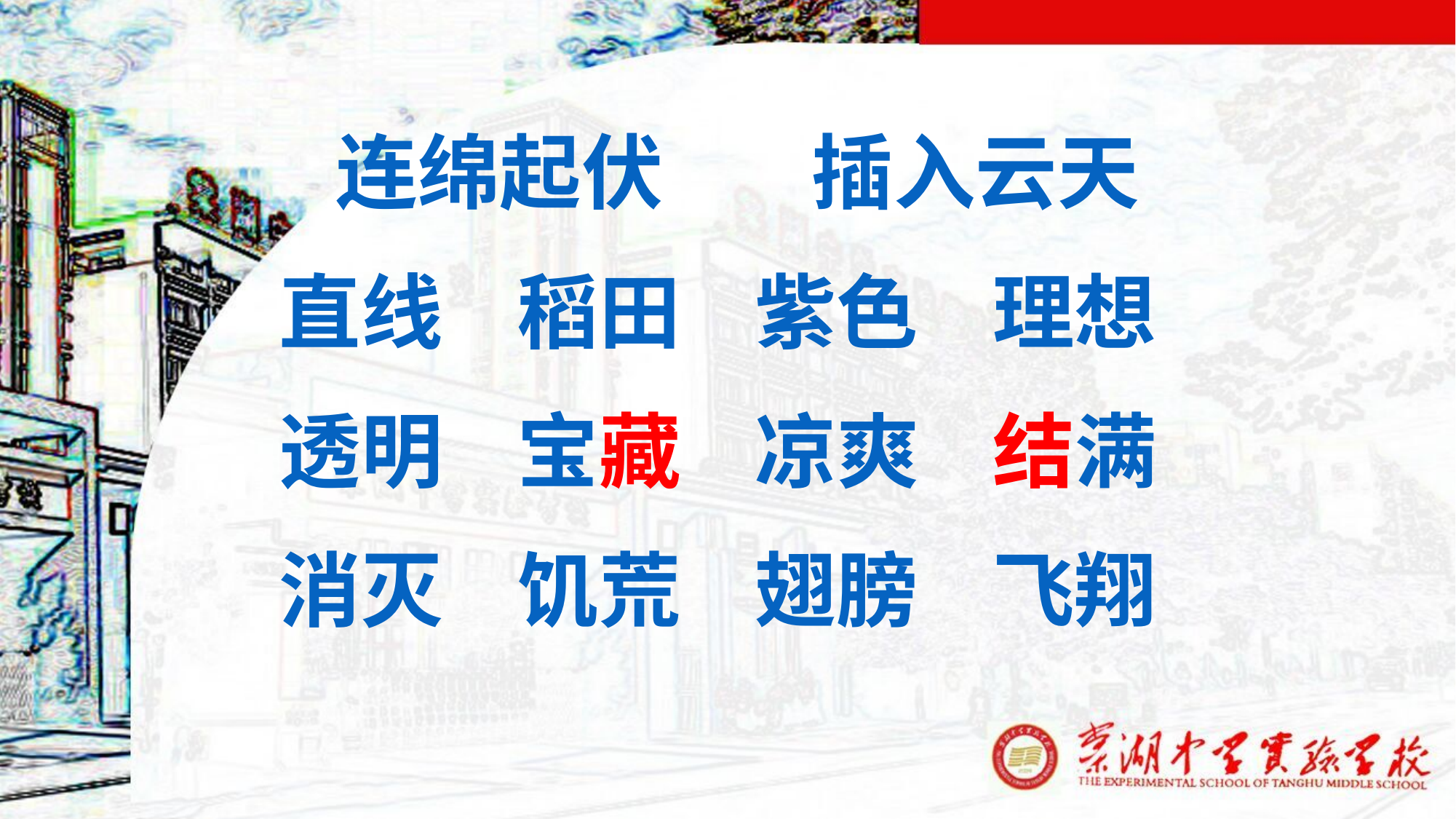

连绵起伏        插入云天
直线    稻田    紫色    理想
透明    宝藏    凉爽    结满
消灭    饥荒    翅膀    飞翔